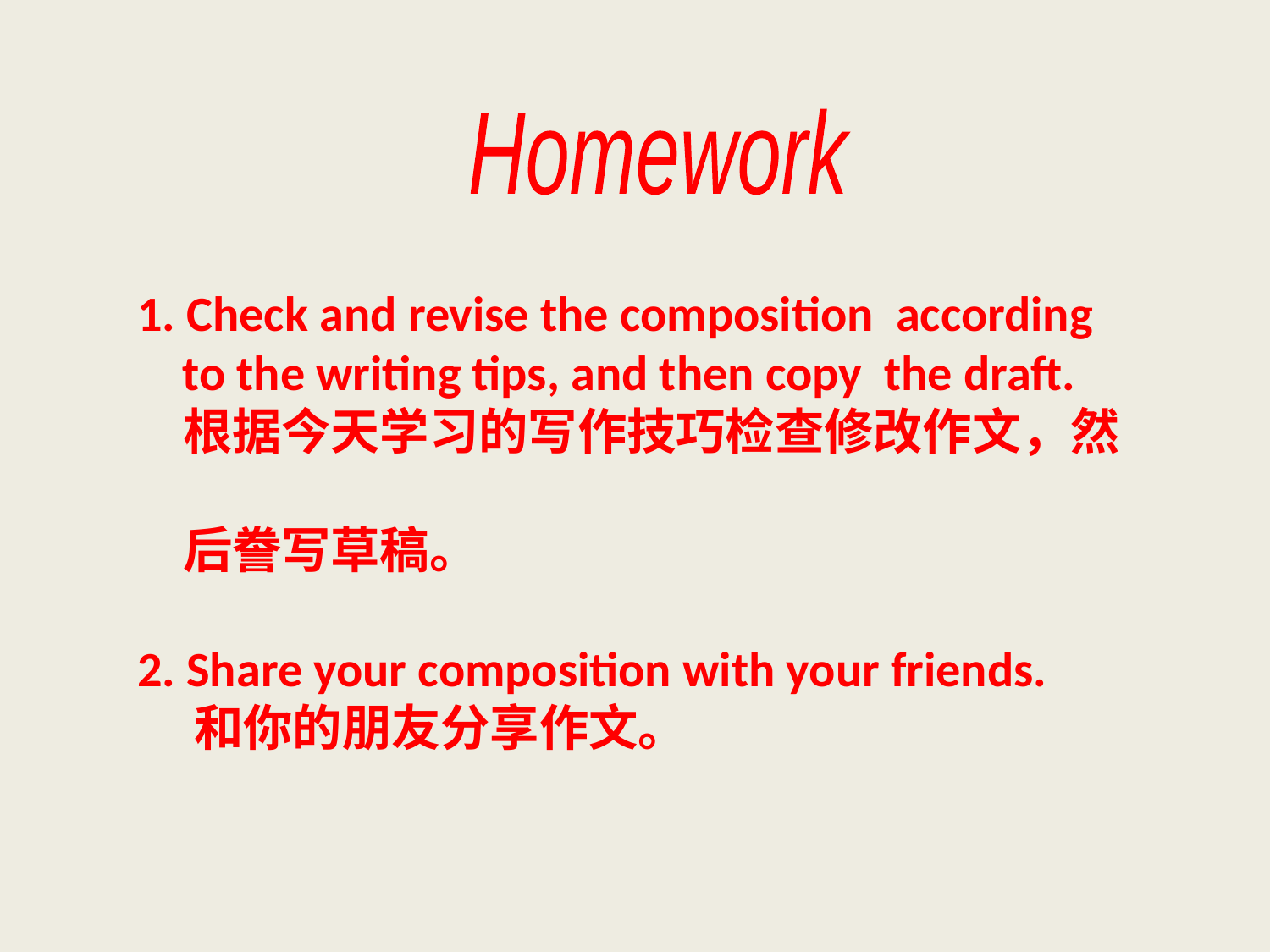

Homework
1. Check and revise the composition  according
    to the writing tips, and then copy  the draft.
   根据今天学习的写作技巧检查修改作文，然
   后誊写草稿。

2. Share your composition with your friends.
    和你的朋友分享作文。